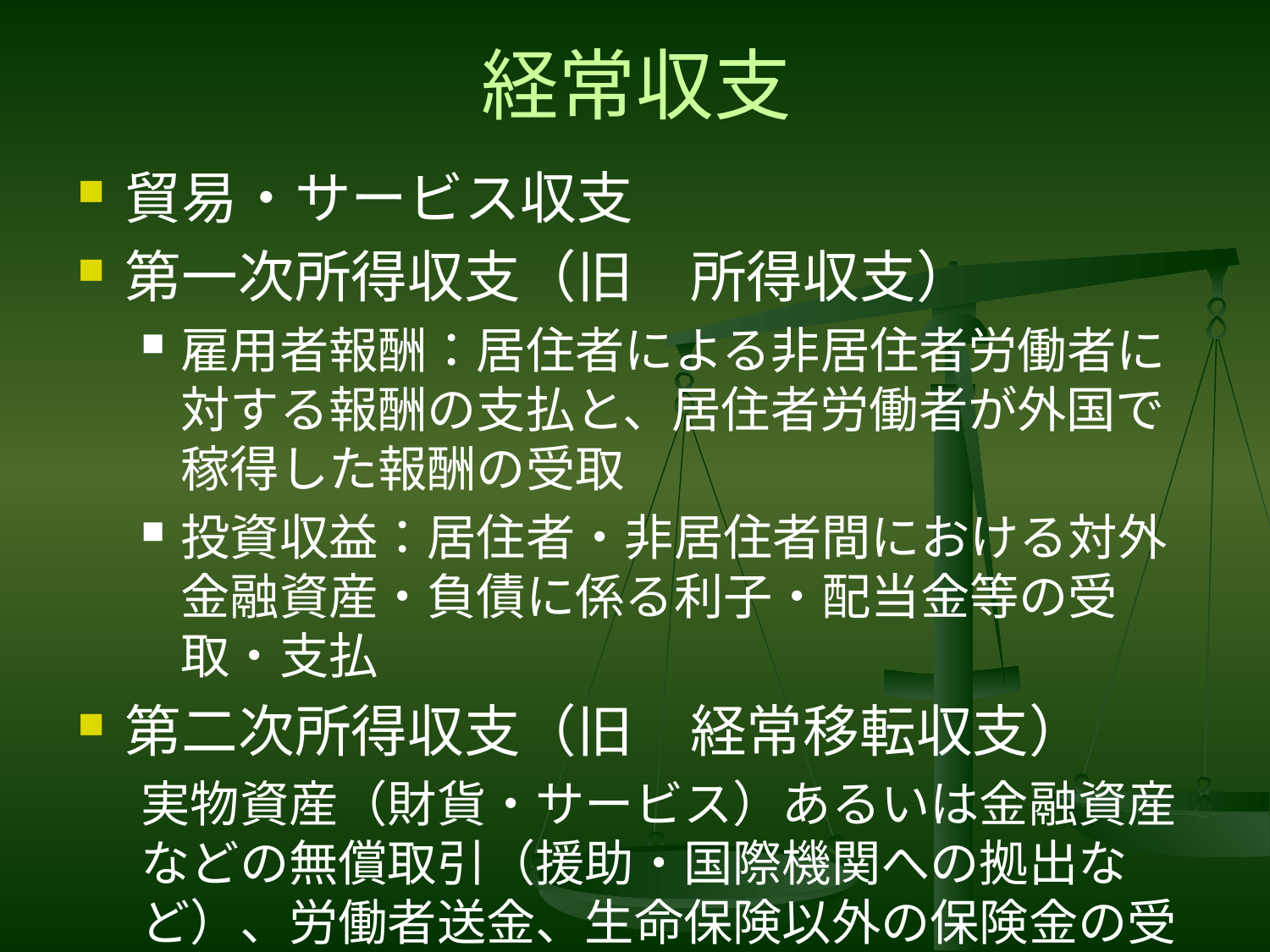

# 経常収支
貿易・サービス収支
第一次所得収支（旧　所得収支）
雇用者報酬：居住者による非居住者労働者に対する報酬の支払と、居住者労働者が外国で稼得した報酬の受取
投資収益：居住者・非居住者間における対外金融資産・負債に係る利子・配当金等の受取・支払
第二次所得収支（旧　経常移転収支）
実物資産（財貨・サービス）あるいは金融資産などの無償取引（援助・国際機関への拠出など）、労働者送金、生命保険以外の保険金の受取など